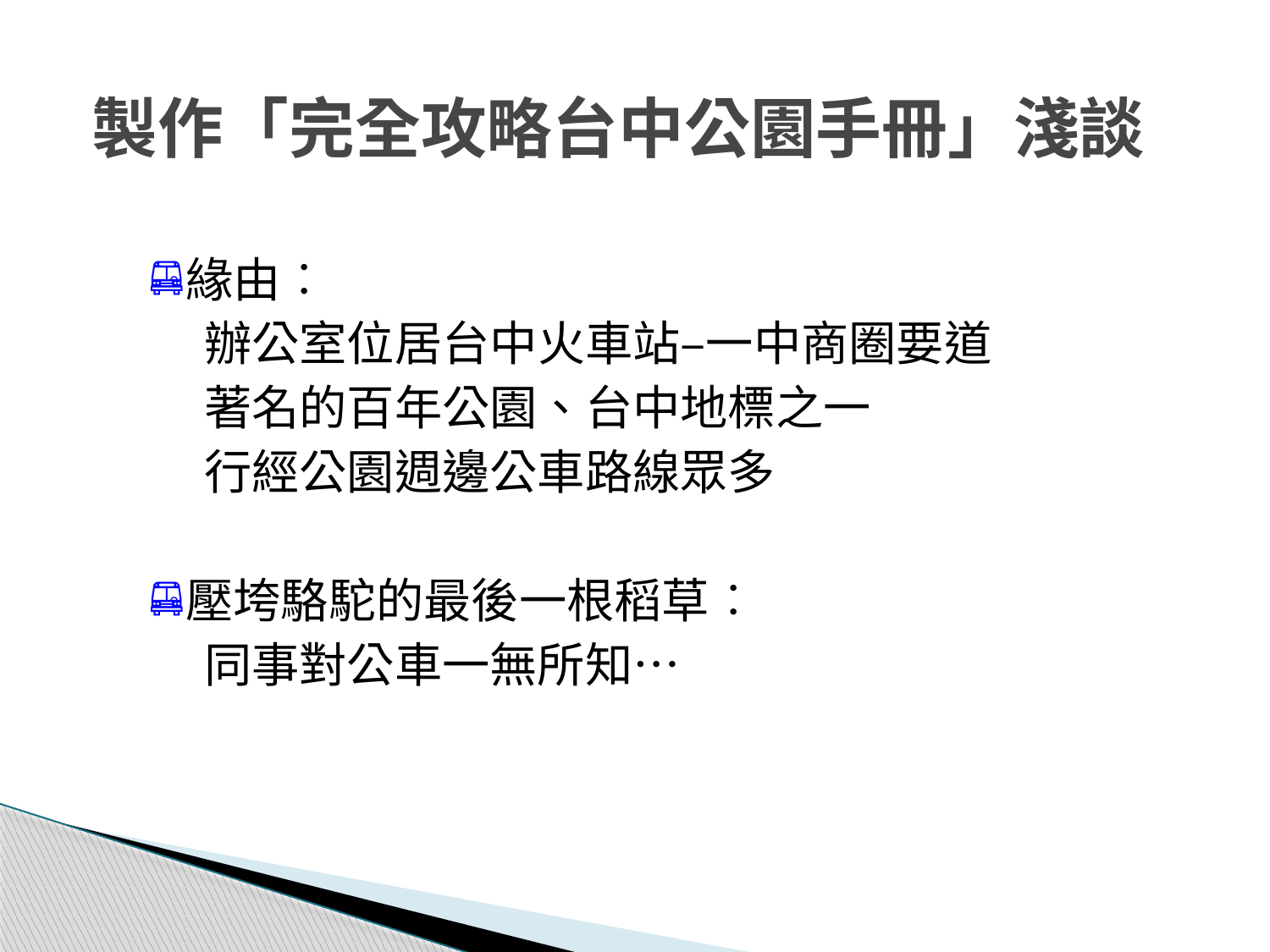

製作「完全攻略台中公園手冊」淺談
緣由︰
    辦公室位居台中火車站–一中商圈要道
    著名的百年公園、台中地標之一
    行經公園週邊公車路線眾多

壓垮駱駝的最後一根稻草︰
    同事對公車一無所知…